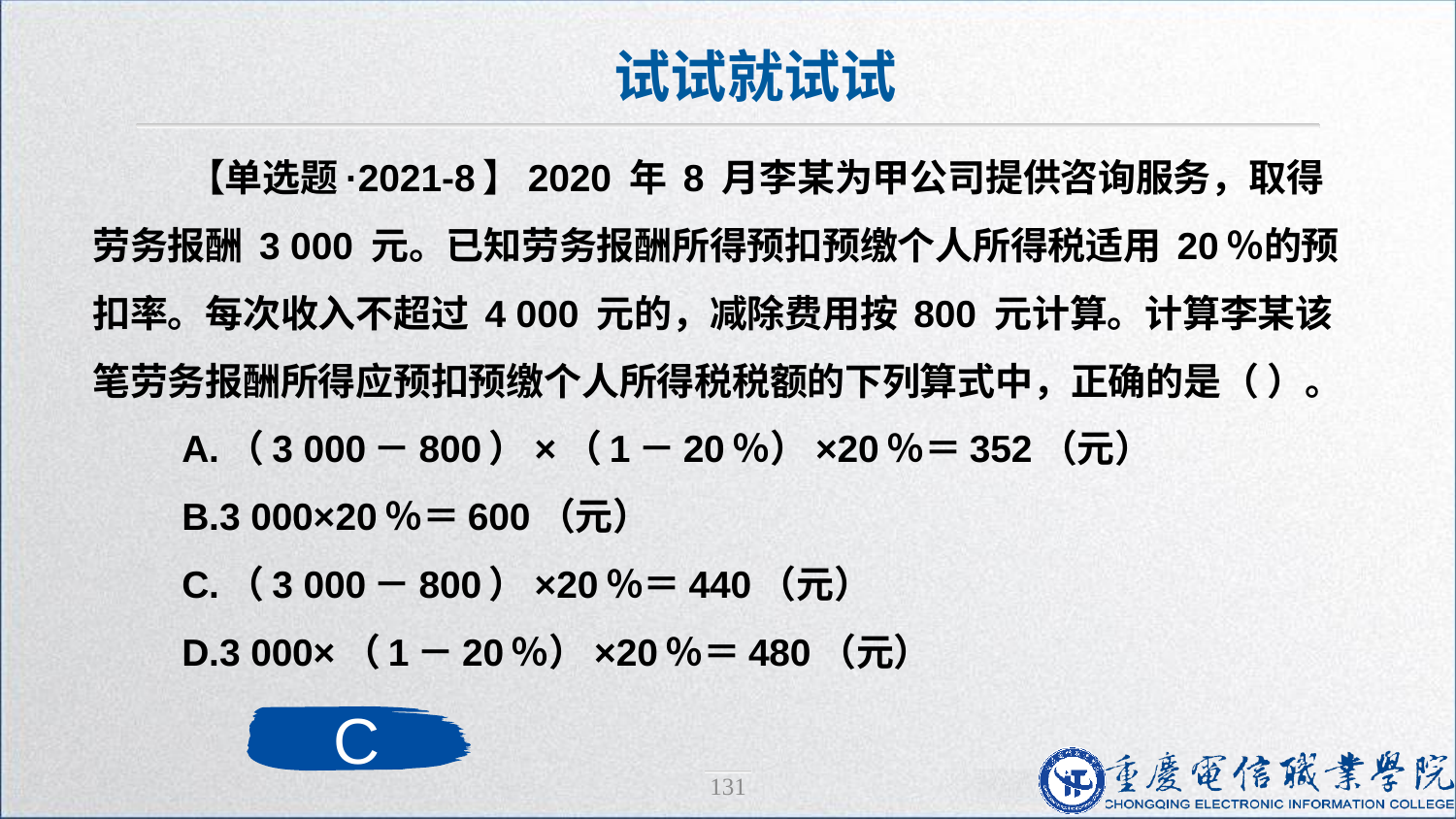

试试就试试
 【单选题·2021-8】2020 年 8 月李某为甲公司提供咨询服务，取得劳务报酬 3 000 元。已知劳务报酬所得预扣预缴个人所得税适用 20％的预扣率。每次收入不超过 4 000 元的，减除费用按 800 元计算。计算李某该笔劳务报酬所得应预扣预缴个人所得税税额的下列算式中，正确的是（ ）。
 A.（3 000－800）×（1－20％）×20％＝352（元）
 B.3 000×20％＝600（元）
 C.（3 000－800）×20％＝440（元）
 D.3 000×（1－20％）×20％＝480（元）

C
131